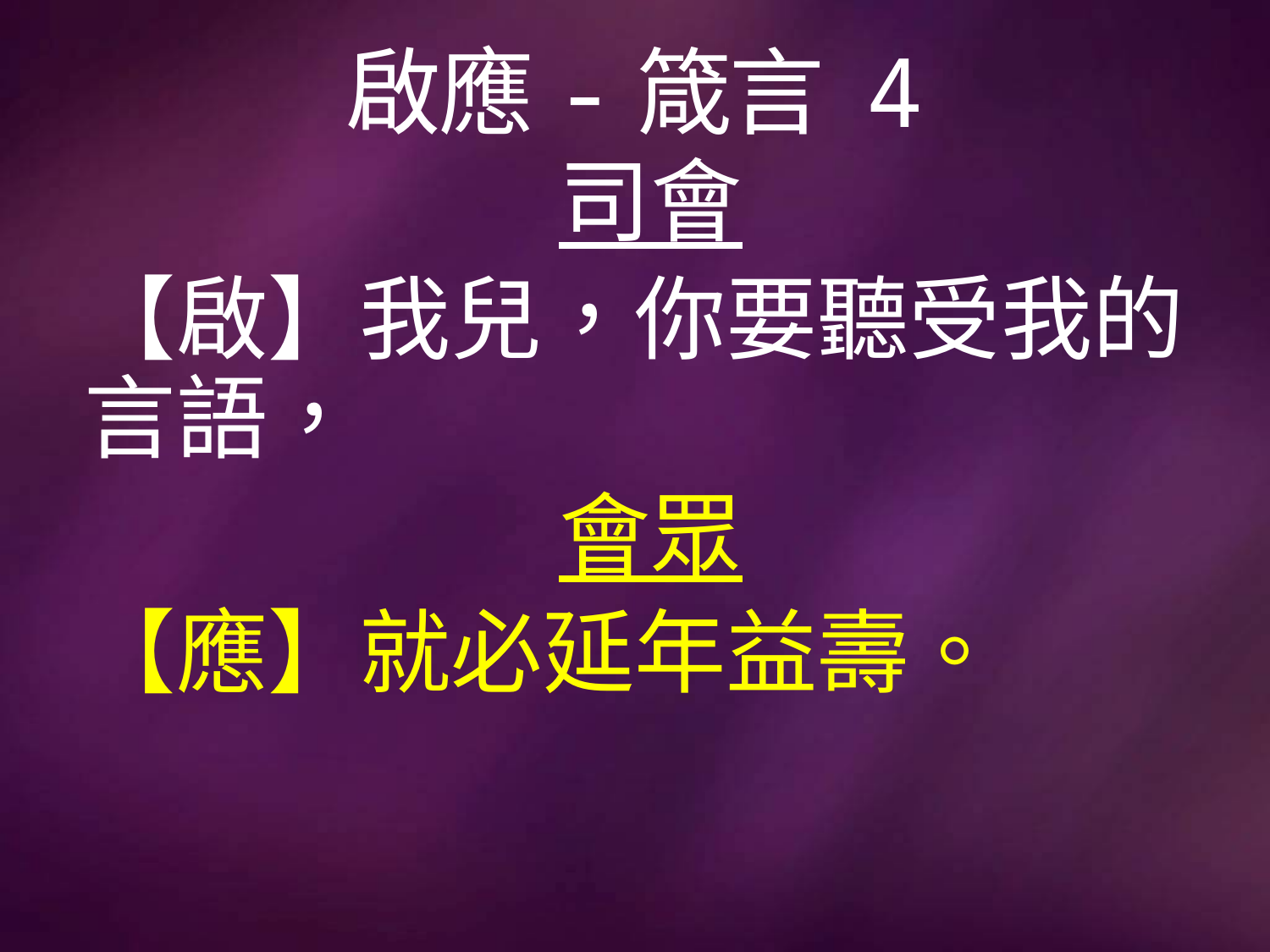

# 啟應-箴言 4
司會
【啟】我兒，你要聽受我的言語，
會眾
【應】就必延年益壽。